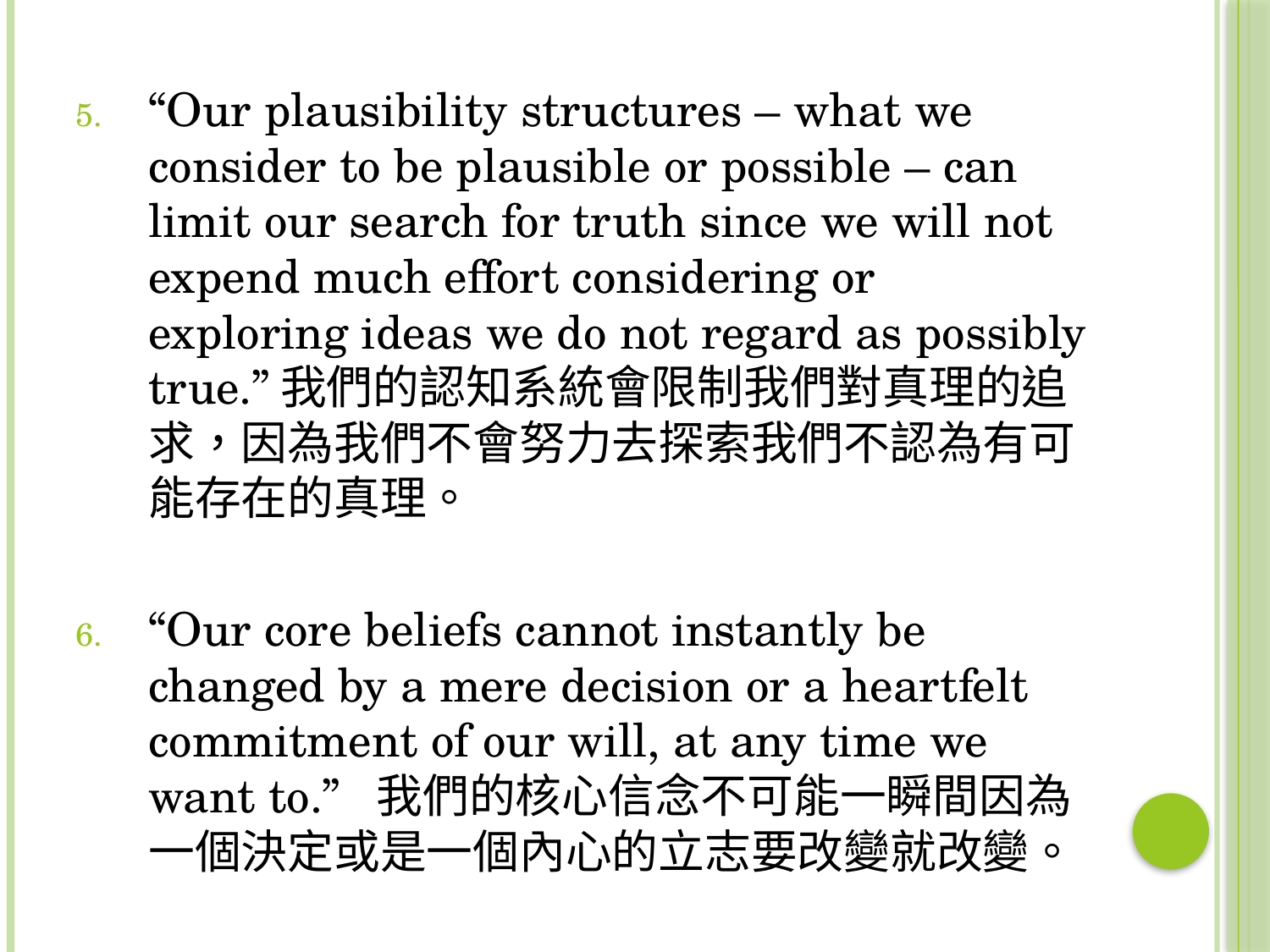

“Our plausibility structures – what we consider to be plausible or possible – can limit our search for truth since we will not expend much effort considering or exploring ideas we do not regard as possibly true.”我們的認知系統會限制我們對真理的追求，因為我們不會努力去探索我們不認為有可能存在的真理。

“Our core beliefs cannot instantly be changed by a mere decision or a heartfelt commitment of our will, at any time we want to.”  我們的核心信念不可能一瞬間因為一個決定或是一個內心的立志要改變就改變。